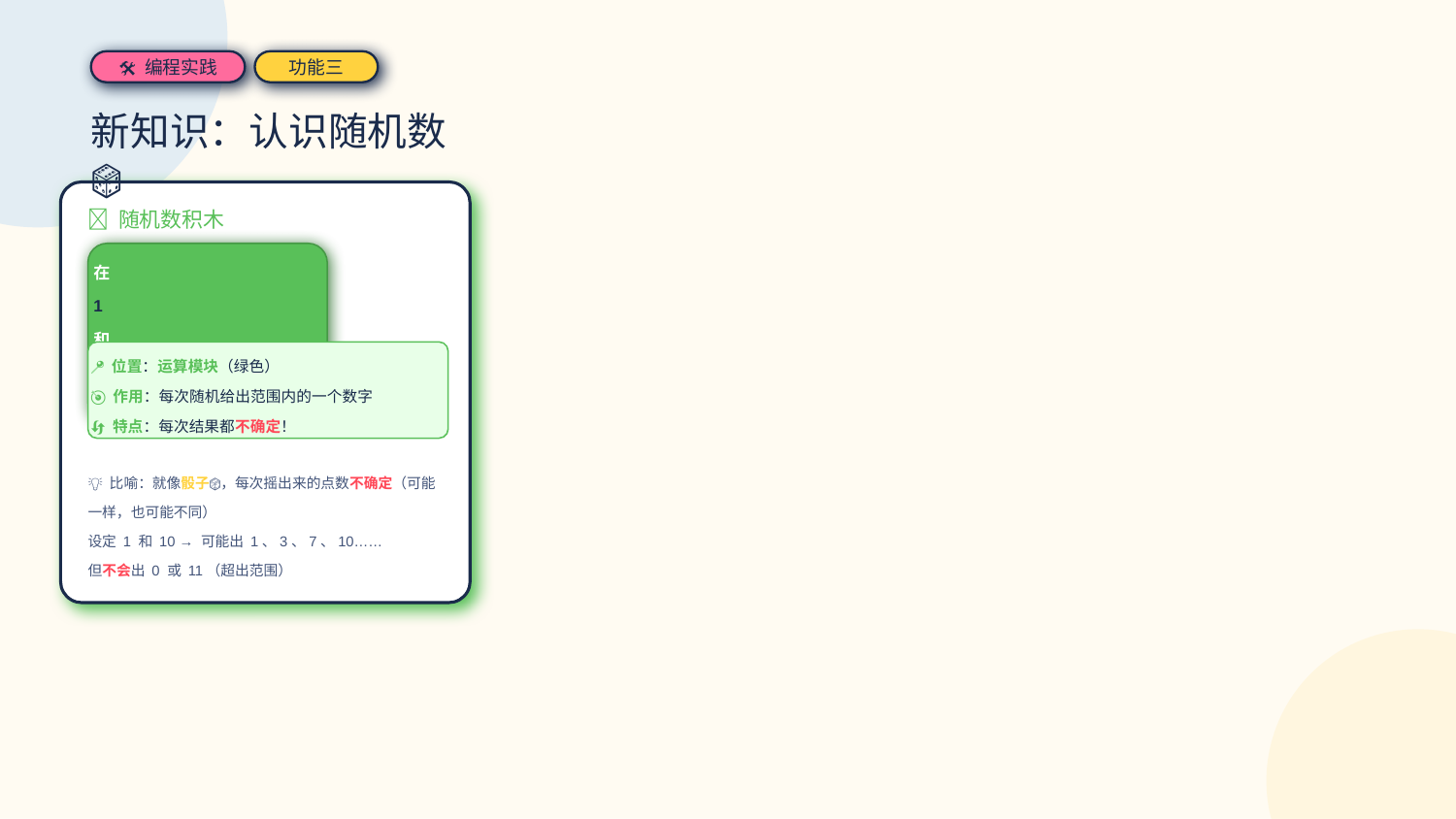

🛠 编程实践
功能三
新知识：认识随机数 🎲

🧩 随机数积木
在
1
和
10
之间取随机数
📍 位置：运算模块（绿色）
🎯 作用：每次随机给出范围内的一个数字
🔄 特点：每次结果都不确定！
💡 比喻：就像骰子🎲，每次摇出来的点数不确定（可能一样，也可能不同）
设定 1 和 10 → 可能出 1、3、7、10……
但不会出 0 或 11（超出范围）